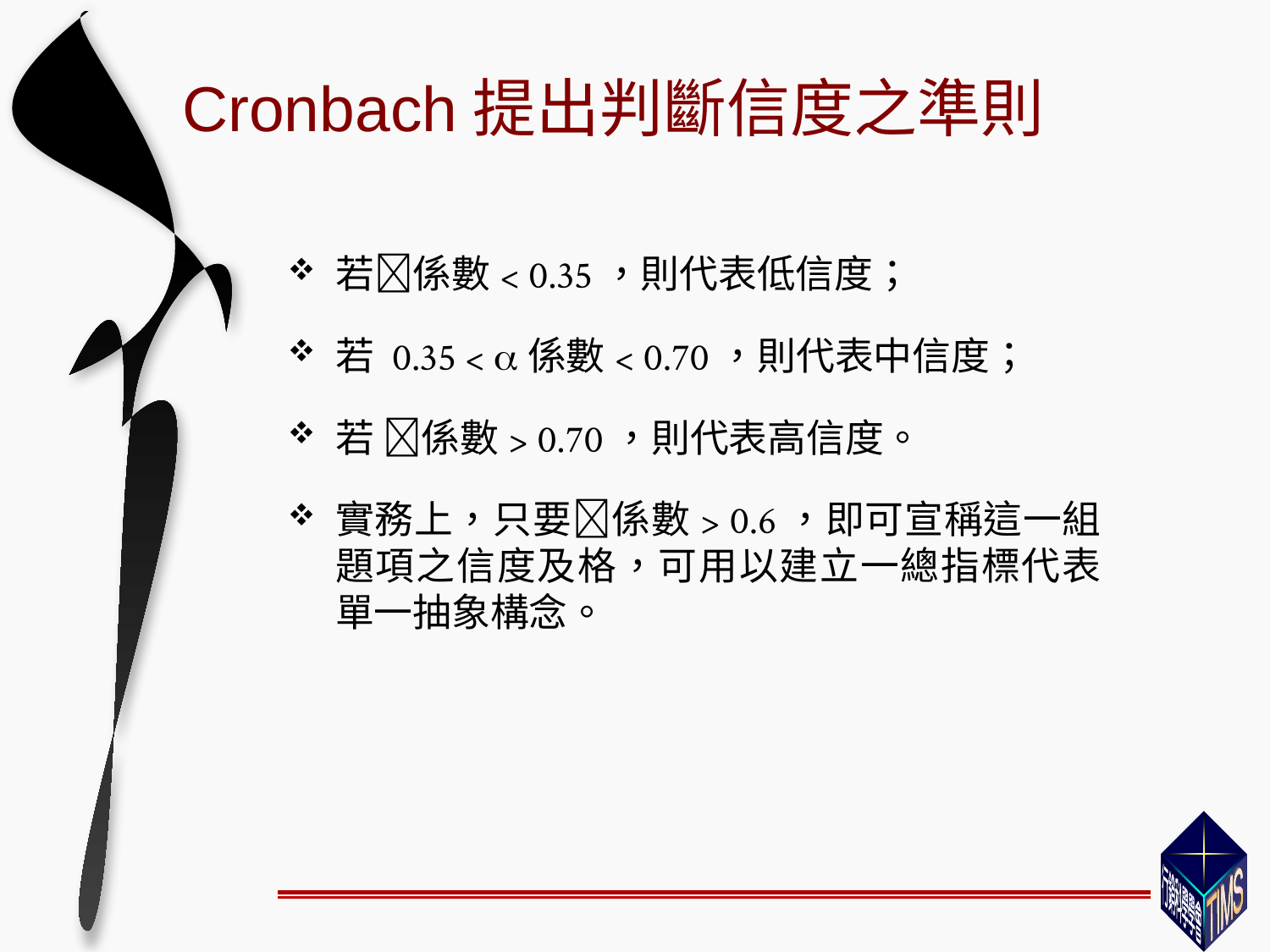

# Cronbach提出判斷信度之準則
若α係數< 0.35，則代表低信度；
若 0.35 < α係數< 0.70，則代表中信度；
若 α係數> 0.70，則代表高信度。
實務上，只要α係數> 0.6，即可宣稱這一組題項之信度及格，可用以建立一總指標代表單一抽象構念。